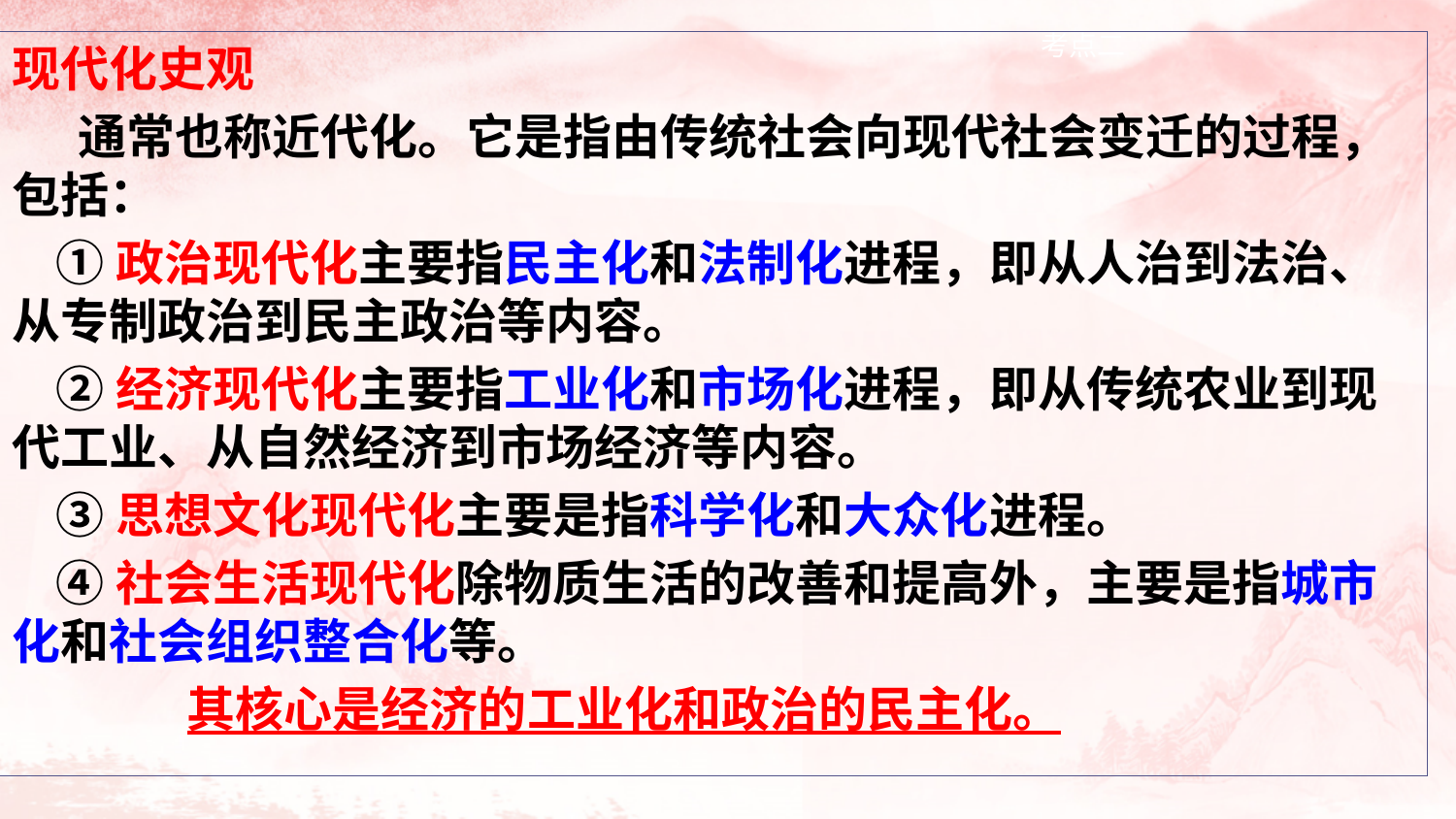

现代化史观
     通常也称近代化。它是指由传统社会向现代社会变迁的过程，包括：
    ①政治现代化主要指民主化和法制化进程，即从人治到法治、从专制政治到民主政治等内容。
    ②经济现代化主要指工业化和市场化进程，即从传统农业到现代工业、从自然经济到市场经济等内容。
    ③思想文化现代化主要是指科学化和大众化进程。
    ④社会生活现代化除物质生活的改善和提高外，主要是指城市化和社会组织整合化等。
               其核心是经济的工业化和政治的民主化。